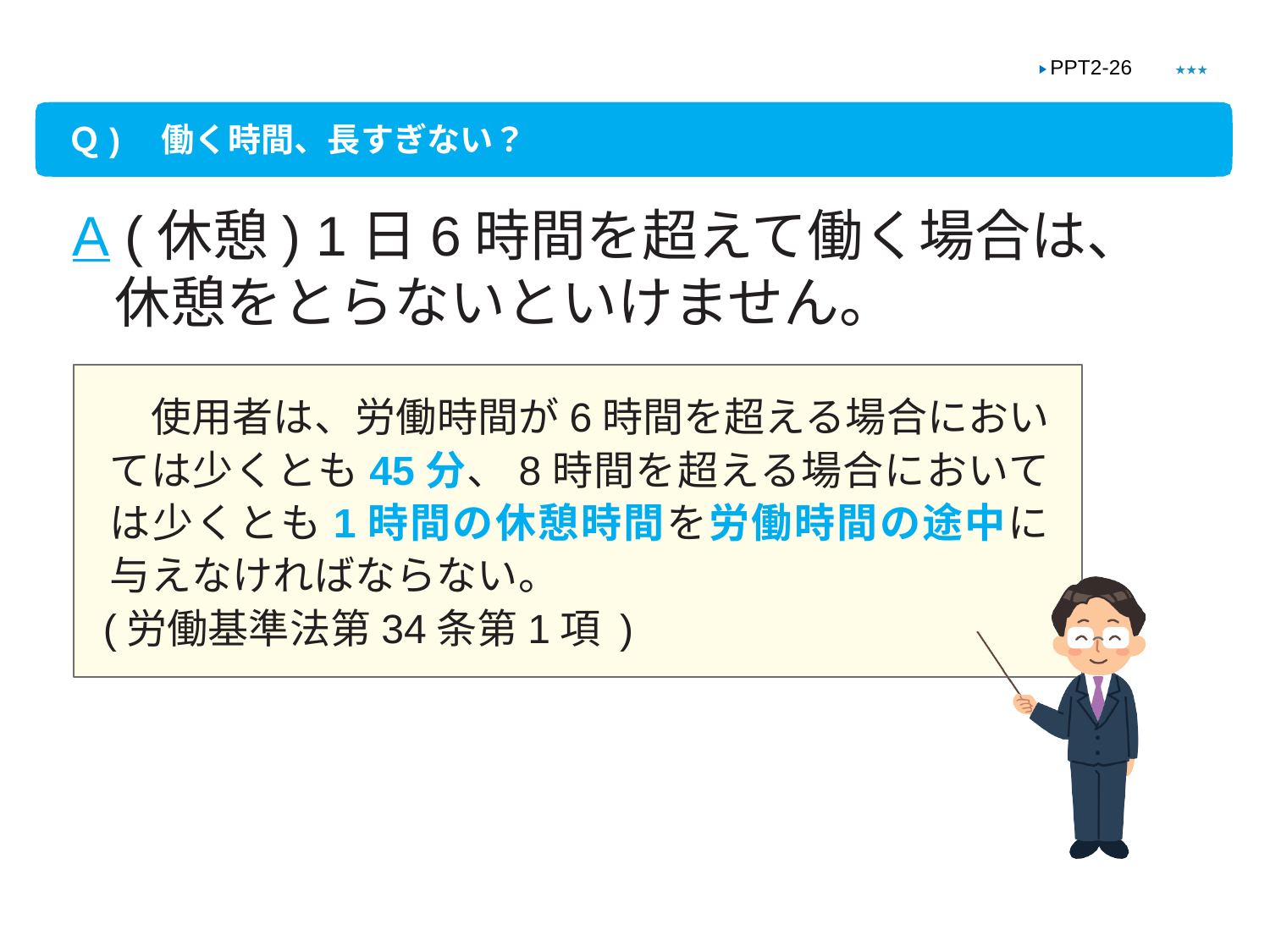

★★★
▶ PPT2-26

Ｑ)　働く時間、長すぎない？
A (休憩) 1日6時間を超えて働く場合は、 休憩をとらないといけません。

　使用者は、労働時間が6時間を超える場合においては少くとも45分、8時間を超える場合においては少くとも1時間の休憩時間を労働時間の途中に与えなければならない。
(労働基準法第34条第1項 )